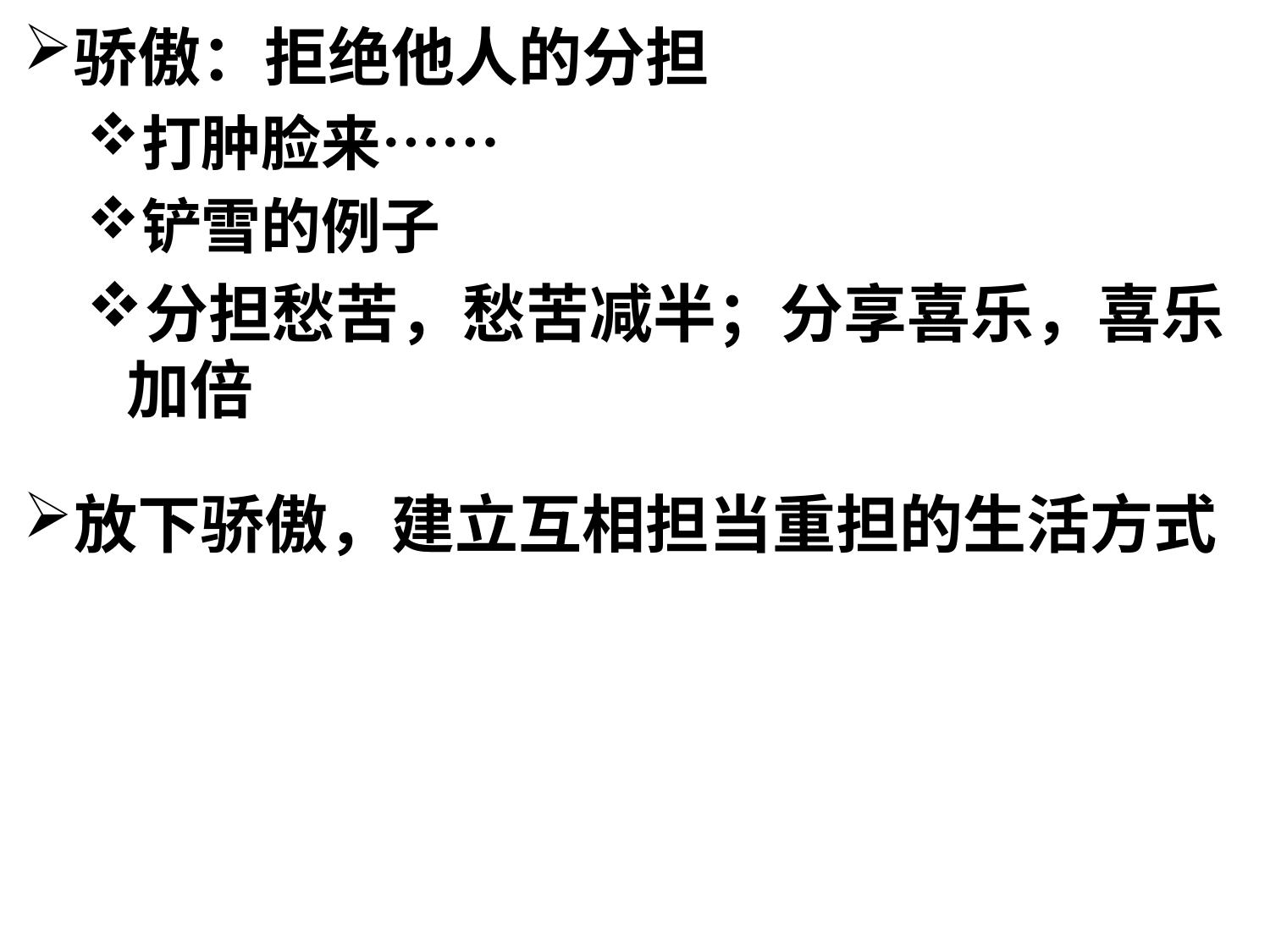

骄傲：拒绝他人的分担
打肿脸来……
铲雪的例子
分担愁苦，愁苦减半；分享喜乐，喜乐加倍

放下骄傲，建立互相担当重担的生活方式